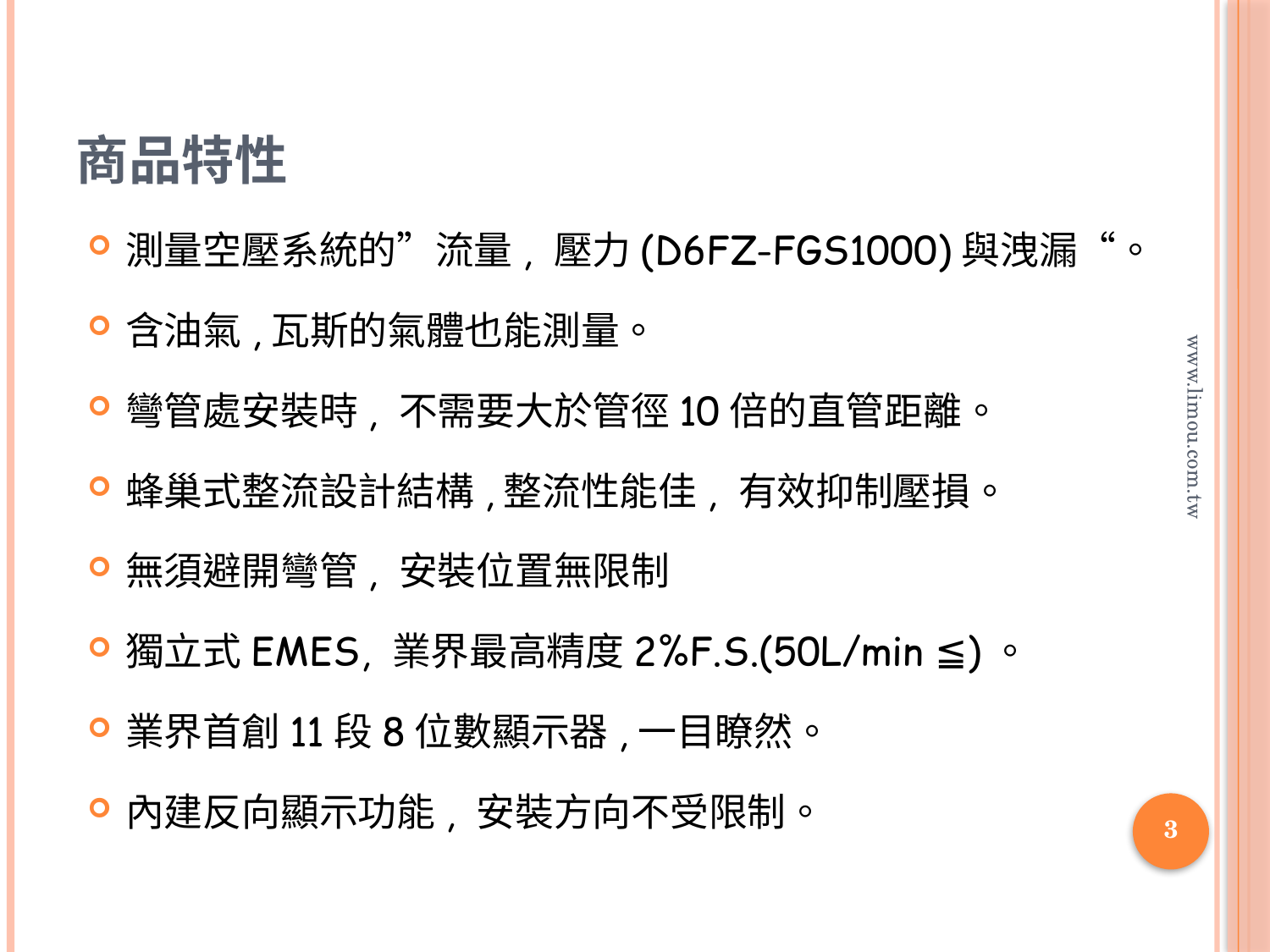

# 商品特性
測量空壓系統的”流量, 壓力(D6FZ-FGS1000)與洩漏“。
含油氣,瓦斯的氣體也能測量。
彎管處安裝時, 不需要大於管徑10倍的直管距離。
蜂巢式整流設計結構,整流性能佳, 有效抑制壓損。
無須避開彎管, 安裝位置無限制
獨立式EMES, 業界最高精度2%F.S.(50L/min ≦)。
業界首創11段8位數顯示器,一目瞭然。
內建反向顯示功能, 安裝方向不受限制。

www.limou.com.tw
3